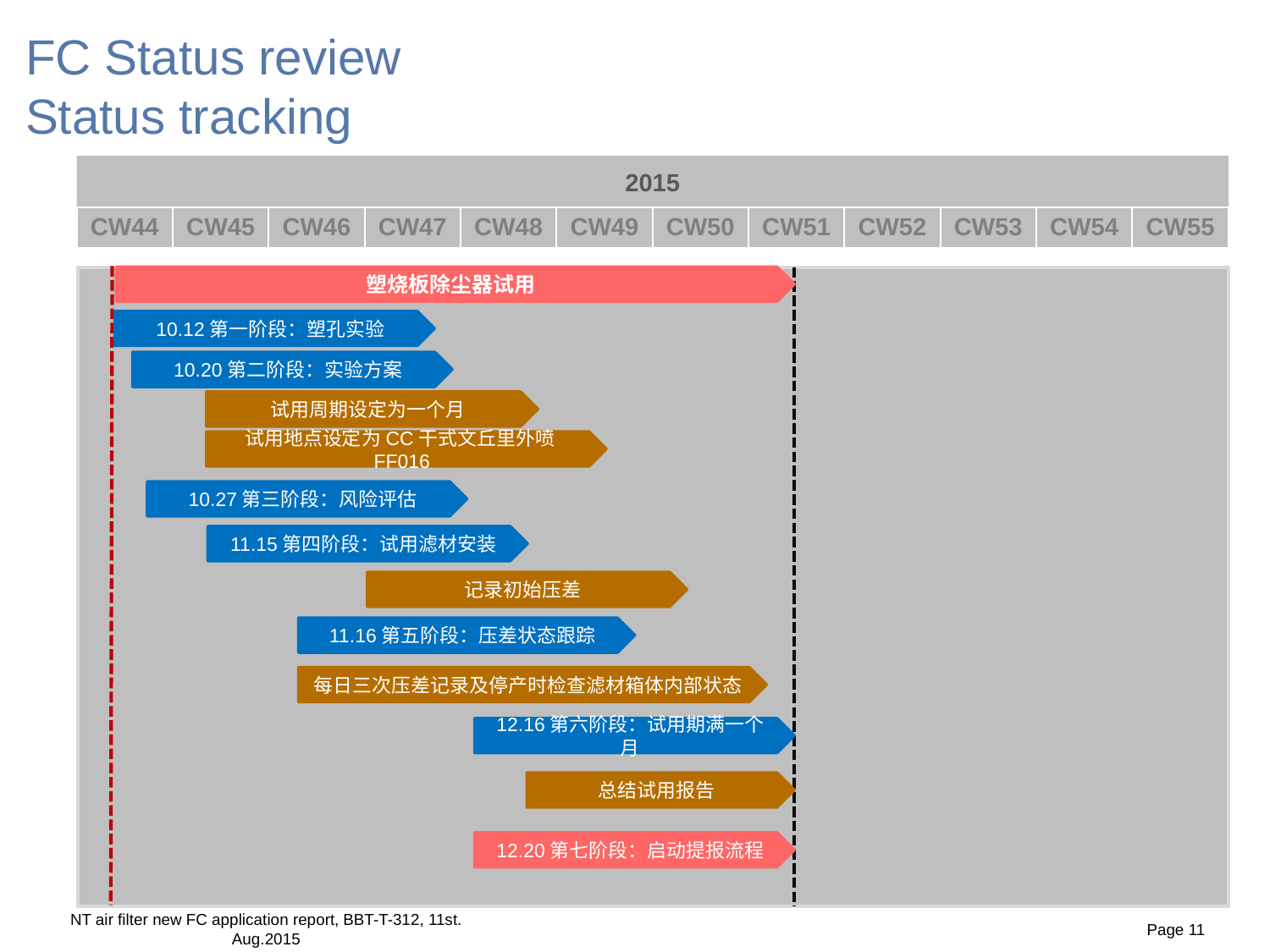

FC Status review
Status tracking
2015
| CW44 | CW45 | CW46 | CW47 | CW48 | CW49 | CW50 | CW51 | CW52 | CW53 | CW54 | CW55 |
| --- | --- | --- | --- | --- | --- | --- | --- | --- | --- | --- | --- |

塑烧板除尘器试用
10.12第一阶段：塑孔实验
10.20第二阶段：实验方案
试用周期设定为一个月
试用地点设定为CC干式文丘里外喷FF016
10.27第三阶段：风险评估
11.15第四阶段：试用滤材安装
记录初始压差
11.16第五阶段：压差状态跟踪
每日三次压差记录及停产时检查滤材箱体内部状态
12.16第六阶段：试用期满一个月
总结试用报告
12.20第七阶段：启动提报流程
NT air filter new FC application report, BBT-T-312, 11st. Aug.2015
Page 11